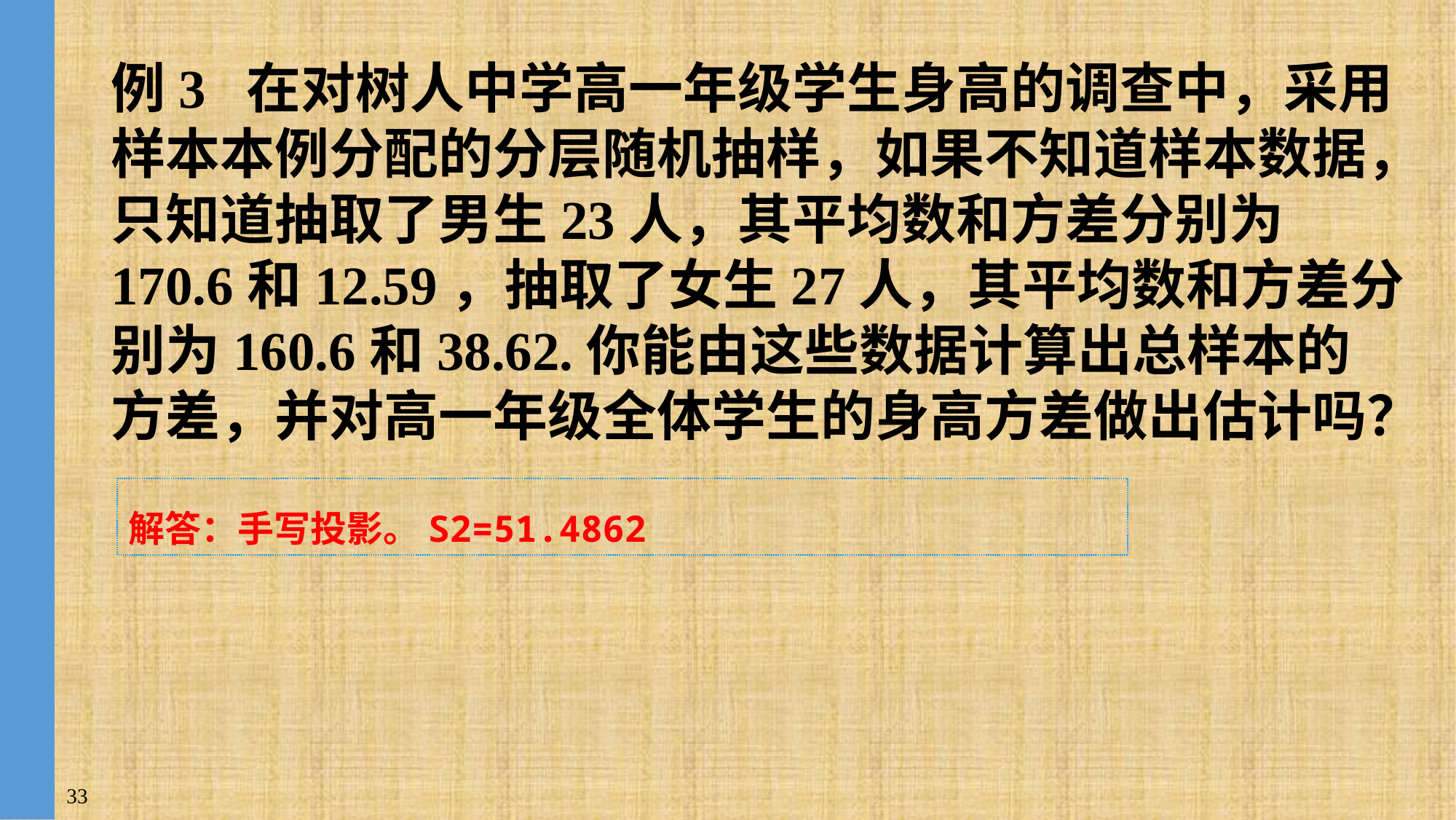

例3  在对树人中学高一年级学生身高的调查中，采用样本本例分配的分层随机抽样，如果不知道样本数据，只知道抽取了男生23人，其平均数和方差分别为170.6和12.59，抽取了女生27人，其平均数和方差分别为160.6和38.62.你能由这些数据计算出总样本的方差，并对高一年级全体学生的身高方差做出估计吗？
解答：手写投影。S2=51.4862